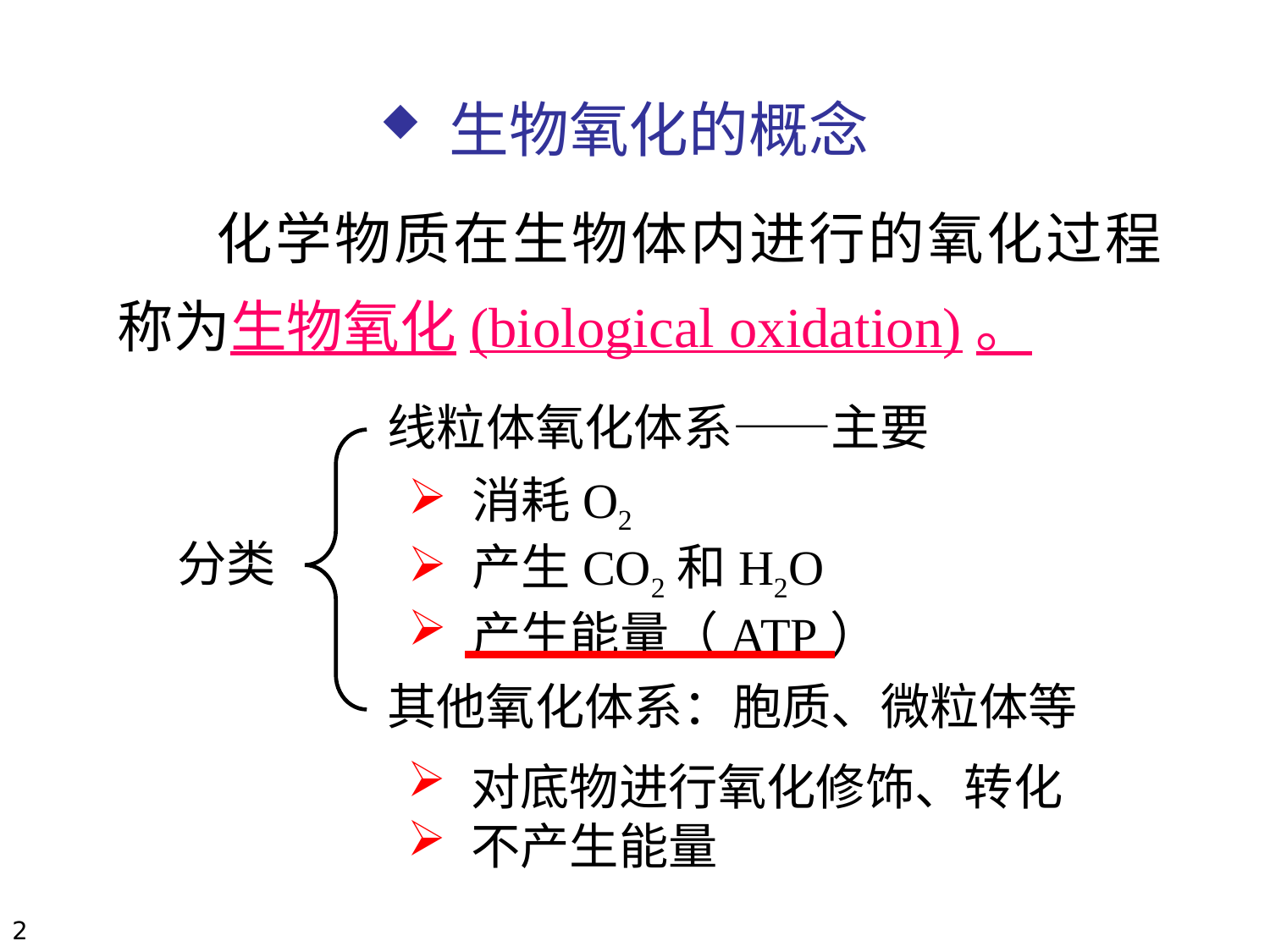

# 生物氧化的概念
化学物质在生物体内进行的氧化过程称为生物氧化(biological oxidation)。
线粒体氧化体系——主要

消耗O2
产生CO2和H2O
产生能量（ATP）
分类
其他氧化体系：胞质、微粒体等
对底物进行氧化修饰、转化
不产生能量
2